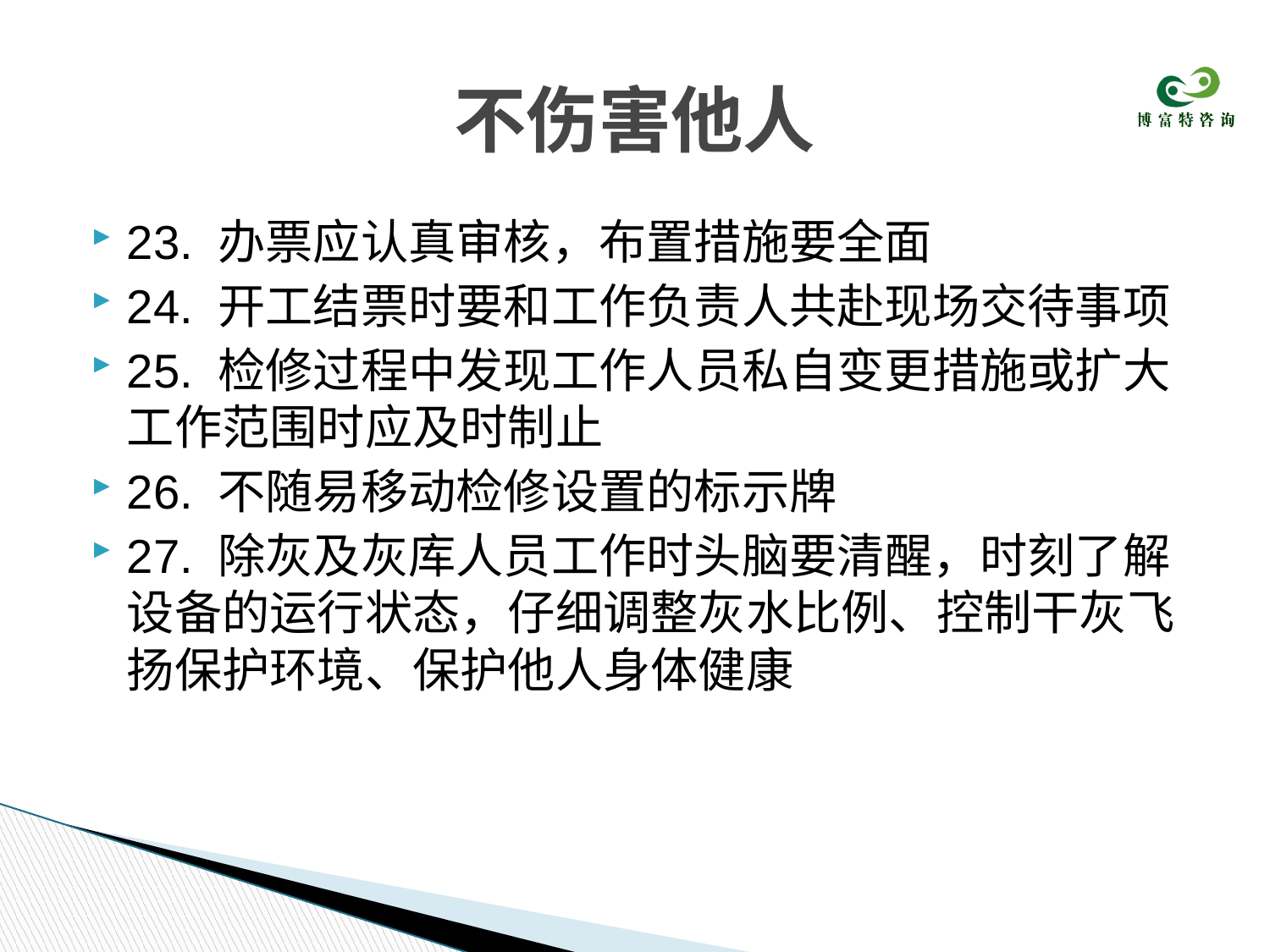

# 不伤害他人
23. 办票应认真审核，布置措施要全面
24. 开工结票时要和工作负责人共赴现场交待事项
25. 检修过程中发现工作人员私自变更措施或扩大工作范围时应及时制止
26. 不随易移动检修设置的标示牌
27. 除灰及灰库人员工作时头脑要清醒，时刻了解设备的运行状态，仔细调整灰水比例、控制干灰飞扬保护环境、保护他人身体健康